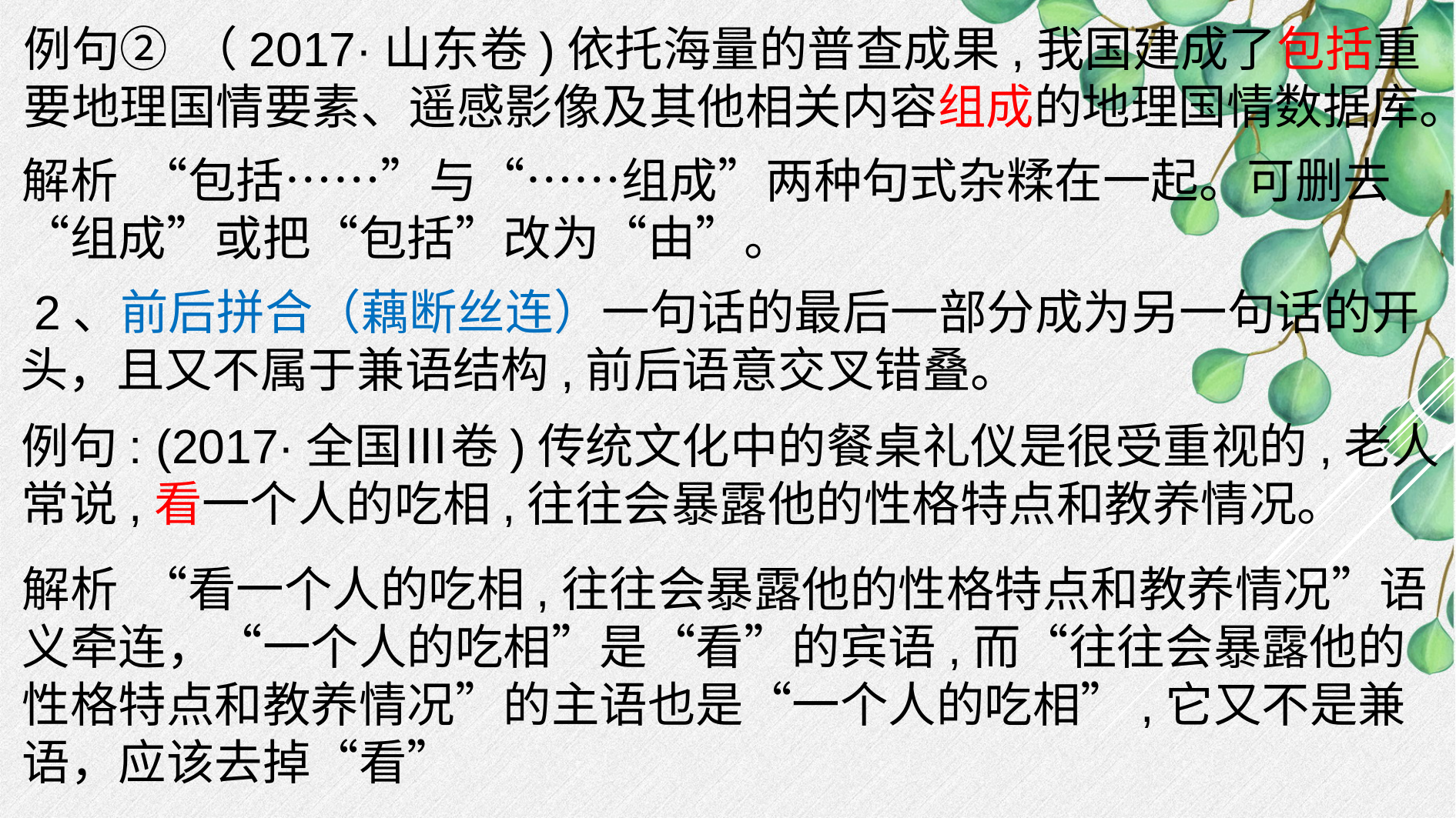

例句②  （2017·山东卷)依托海量的普查成果,我国建成了包括重要地理国情要素、遥感影像及其他相关内容组成的地理国情数据库。
解析  “包括……”与“……组成”两种句式杂糅在一起。可删去“组成”或把“包括”改为“由”。
 2、前后拼合（藕断丝连）一句话的最后一部分成为另一句话的开头，且又不属于兼语结构,前后语意交叉错叠。
例句: (2017·全国Ⅲ卷)传统文化中的餐桌礼仪是很受重视的,老人常说,看一个人的吃相,往往会暴露他的性格特点和教养情况。
解析  “看一个人的吃相,往往会暴露他的性格特点和教养情况”语义牵连，“一个人的吃相”是“看”的宾语,而“往往会暴露他的性格特点和教养情况”的主语也是“一个人的吃相”,它又不是兼语，应该去掉“看”